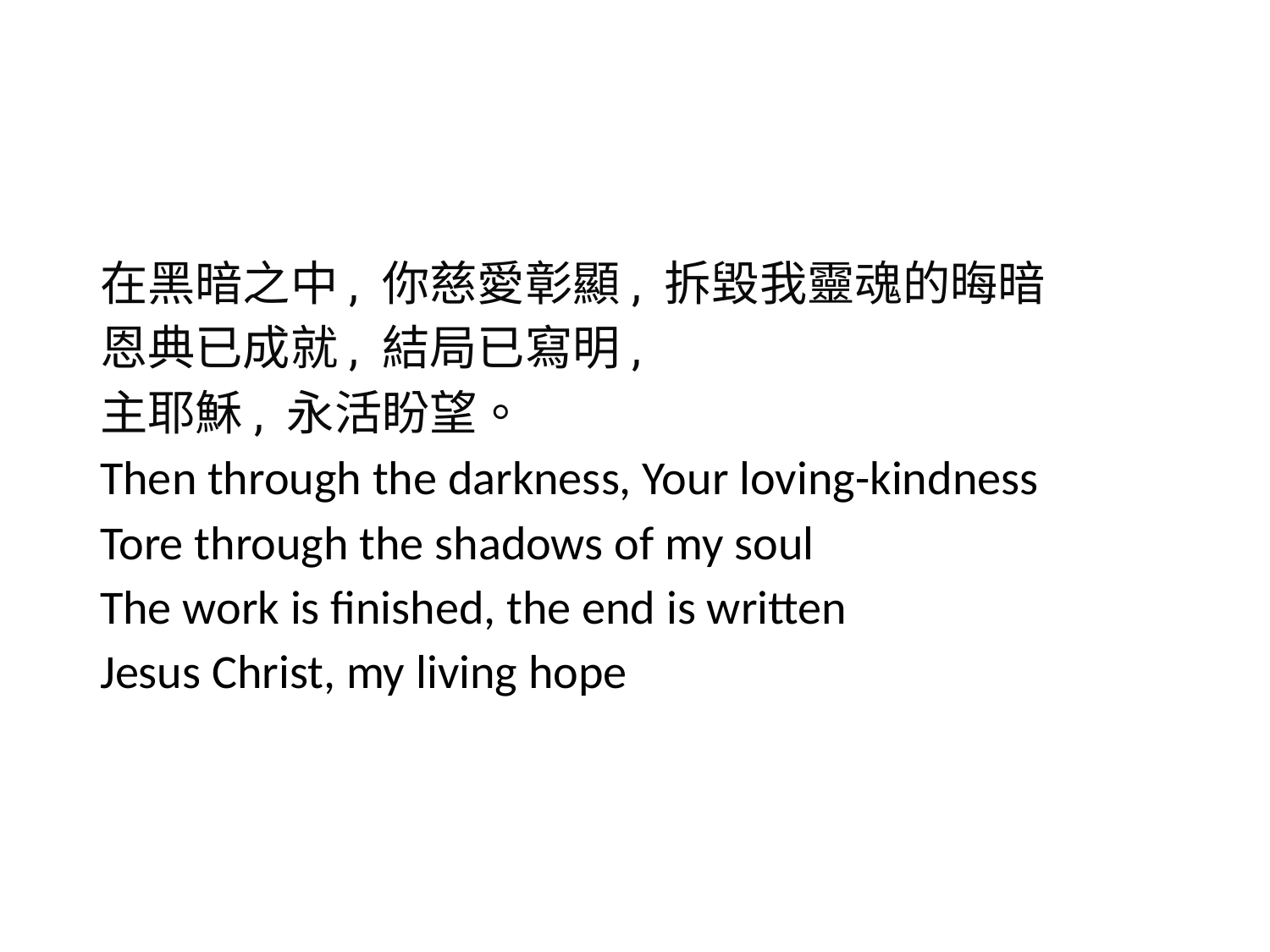

#
在黑暗之中, 你慈愛彰顯, 拆毀我靈魂的晦暗
恩典已成就, 結局已寫明,
主耶穌, 永活盼望。
Then through the darkness, Your loving-kindness
Tore through the shadows of my soul
The work is ﬁnished, the end is written
Jesus Christ, my living hope